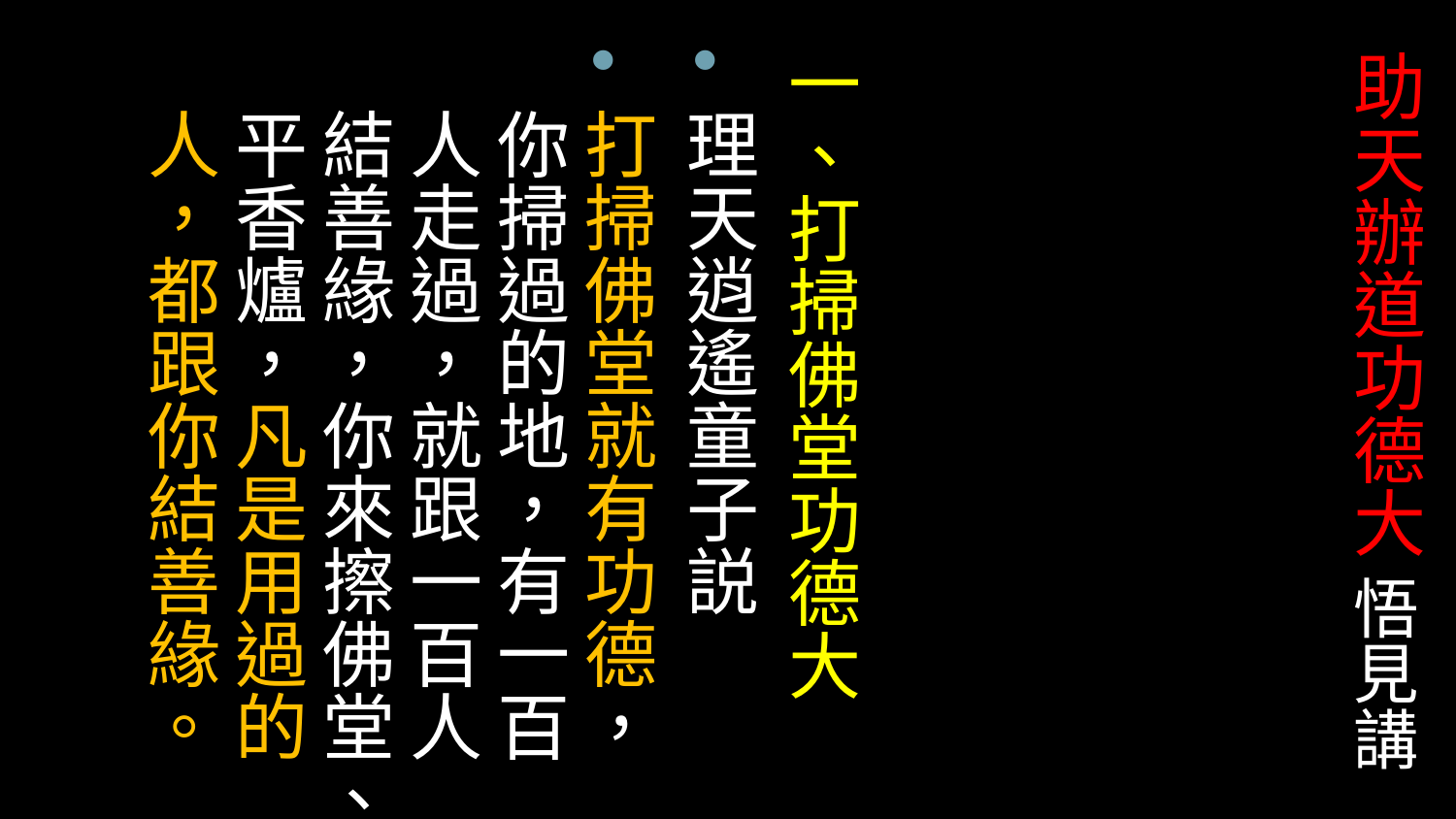

一、打掃佛堂功德大
理天逍遙童子説
打掃佛堂就有功德，你掃過的地，有一百人走過，就跟一百人結善緣，你來擦佛堂、平香爐，凡是用過的人，都跟你結善緣。

# 助天辦道功德大 悟見講